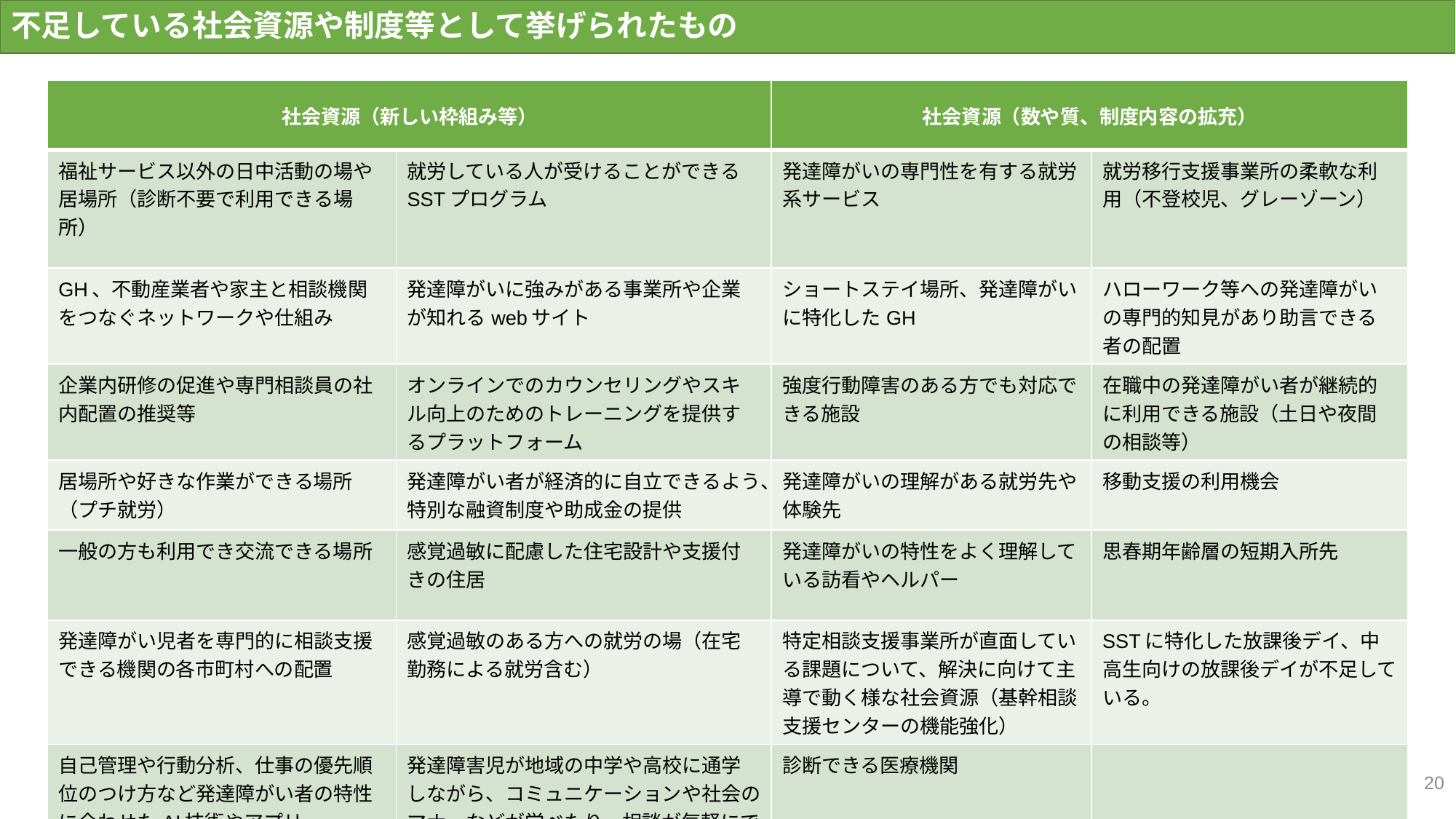

不足している社会資源や制度等として挙げられたもの
| 社会資源（新しい枠組み等） |  | 社会資源（数や質、制度内容の拡充） |  |
| --- | --- | --- | --- |
| 福祉サービス以外の日中活動の場や居場所（診断不要で利用できる場所） | 就労している人が受けることができるSSTプログラム | 発達障がいの専門性を有する就労系サービス | 就労移行支援事業所の柔軟な利用（不登校児、グレーゾーン） |
| GH、不動産業者や家主と相談機関をつなぐネットワークや仕組み | 発達障がいに強みがある事業所や企業が知れるwebサイト | ショートステイ場所、発達障がいに特化したGH | ハローワーク等への発達障がいの専門的知見があり助言できる者の配置 |
| 企業内研修の促進や専門相談員の社内配置の推奨等 | オンラインでのカウンセリングやスキル向上のためのトレーニングを提供するプラットフォーム | 強度行動障害のある方でも対応できる施設 | 在職中の発達障がい者が継続的に利用できる施設（土日や夜間の相談等） |
| 居場所や好きな作業ができる場所（プチ就労） | 発達障がい者が経済的に自立できるよう、特別な融資制度や助成金の提供 | 発達障がいの理解がある就労先や体験先 | 移動支援の利用機会 |
| 一般の方も利用でき交流できる場所 | 感覚過敏に配慮した住宅設計や支援付きの住居 | 発達障がいの特性をよく理解している訪看やヘルパー | 思春期年齢層の短期入所先 |
| 発達障がい児者を専門的に相談支援できる機関の各市町村への配置 | 感覚過敏のある方への就労の場（在宅勤務による就労含む） | 特定相談支援事業所が直面している課題について、解決に向けて主導で動く様な社会資源（基幹相談支援センターの機能強化） | SSTに特化した放課後デイ、中高生向けの放課後デイが不足している。 |
| 自己管理や行動分析、仕事の優先順位のつけ方など発達障がい者の特性に合わせたAI技術やアプリ | 発達障害児が地域の中学や高校に通学しながら、コミュニケーションや社会のマナーなどが学べたり、相談が気軽にできる居場所にもなる施設 | 診断できる医療機関 |  |
20